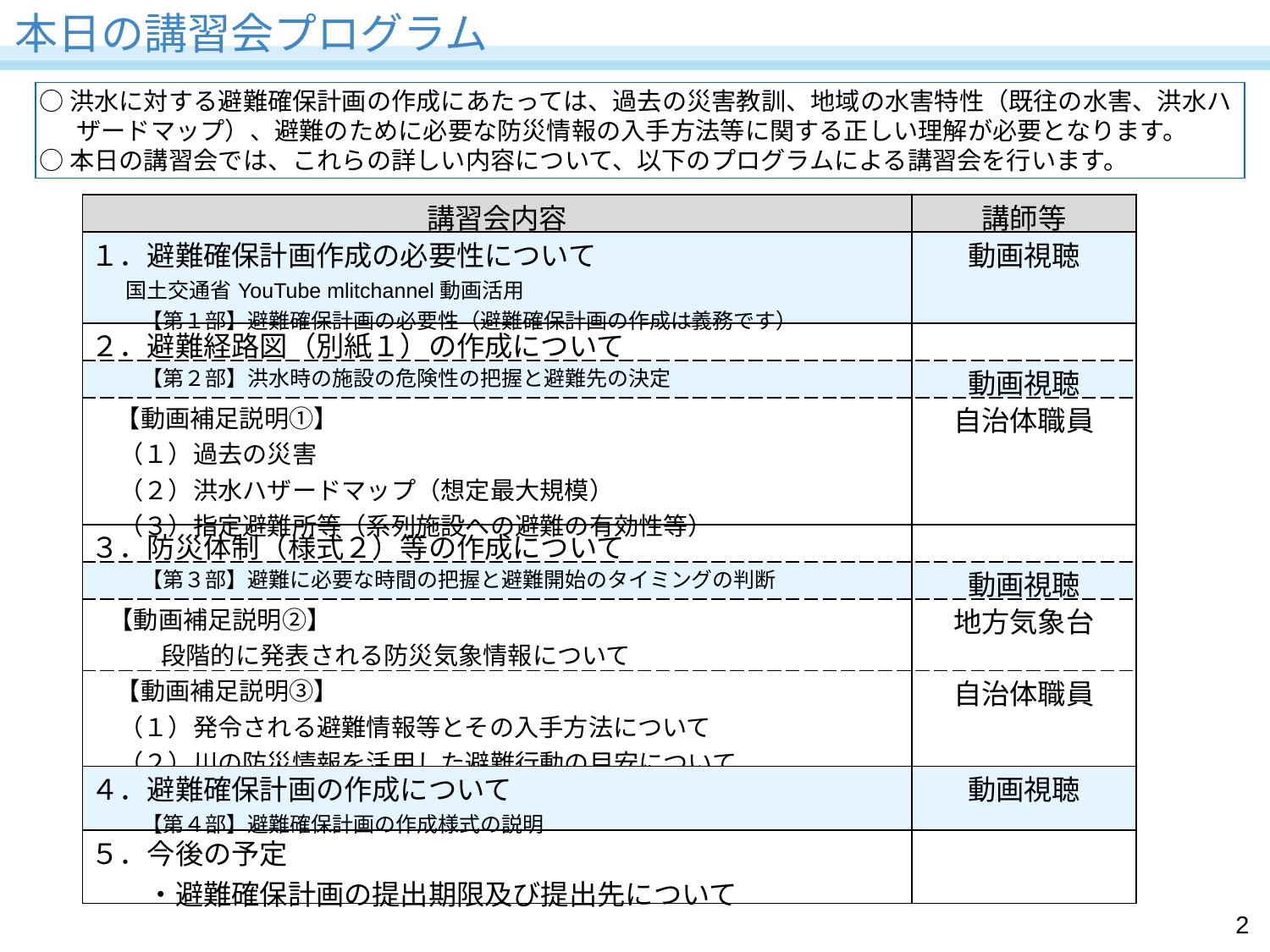

本日の講習会プログラム
○洪水に対する避難確保計画の作成にあたっては、過去の災害教訓、地域の水害特性（既往の水害、洪水ハザードマップ）、避難のために必要な防災情報の入手方法等に関する正しい理解が必要となります。
○本日の講習会では、これらの詳しい内容について、以下のプログラムによる講習会を行います。
| 講習会内容 | 講師等 |
| --- | --- |
| １．避難確保計画作成の必要性について 国土交通省YouTube mlitchannel動画活用 【第１部】避難確保計画の必要性（避難確保計画の作成は義務です） | 動画視聴 |
| ２．避難経路図（別紙１）の作成について |  |
| 【第２部】洪水時の施設の危険性の把握と避難先の決定 | 動画視聴 |
| 【動画補足説明①】 （１）過去の災害 （２）洪水ハザードマップ（想定最大規模） （３）指定避難所等（系列施設への避難の有効性等） | 自治体職員 |
| ３．防災体制（様式２）等の作成について |  |
| 【第３部】避難に必要な時間の把握と避難開始のタイミングの判断 | 動画視聴 |
| 【動画補足説明②】 　段階的に発表される防災気象情報について | 地方気象台 |
| 【動画補足説明③】 （１）発令される避難情報等とその入手方法について （２）川の防災情報を活用した避難行動の目安について | 自治体職員 |
| ４．避難確保計画の作成について 【第４部】避難確保計画の作成様式の説明 | 動画視聴 |
| ５．今後の予定 　　・避難確保計画の提出期限及び提出先について |  |
2